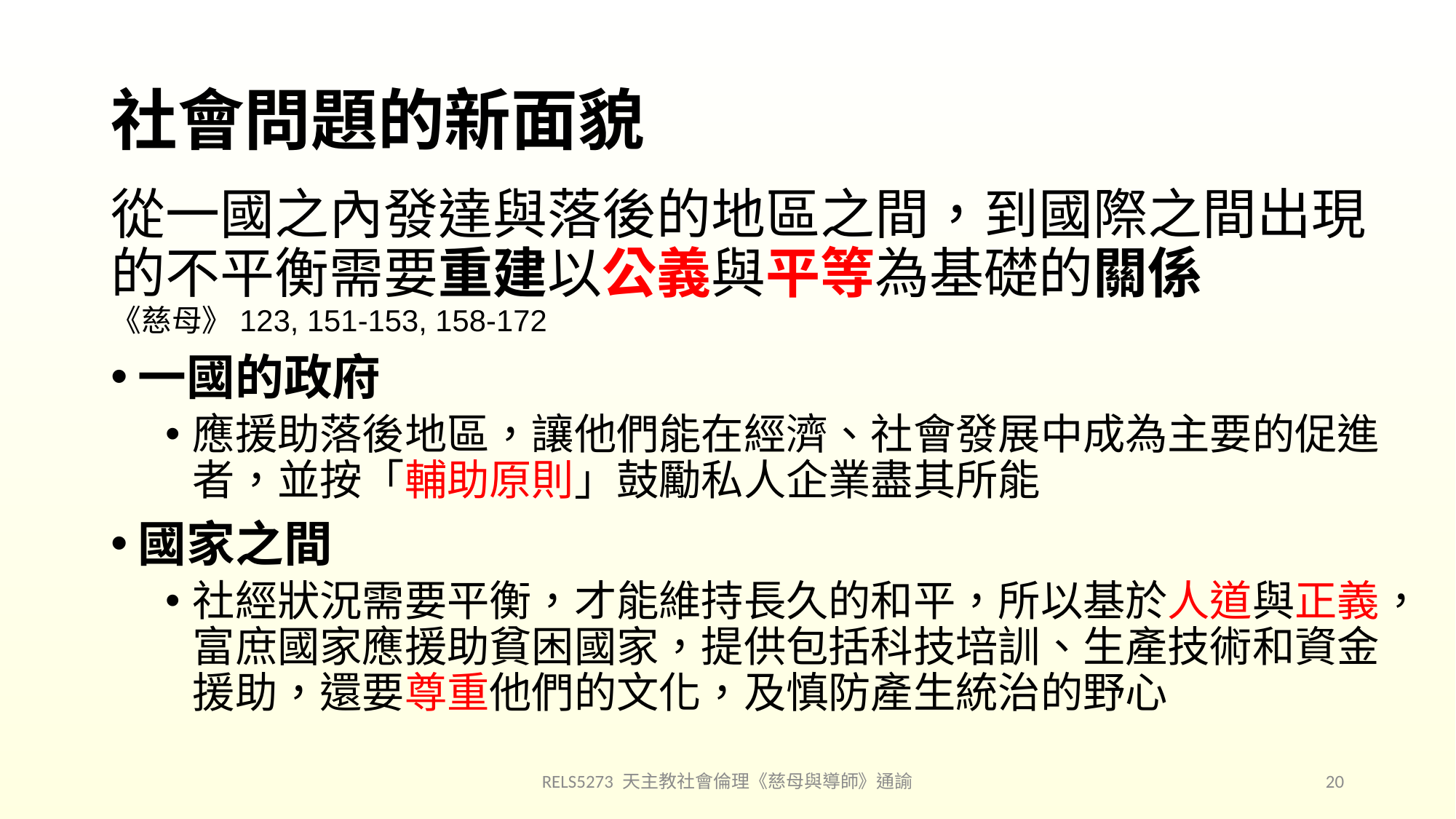

# 社會問題的新面貌
從一國之內發達與落後的地區之間，到國際之間出現的不平衡需要重建以公義與平等為基礎的關係
《慈母》123, 151-153, 158-172
一國的政府
應援助落後地區，讓他們能在經濟、社會發展中成為主要的促進者，並按「輔助原則」鼓勵私人企業盡其所能
國家之間
社經狀況需要平衡，才能維持長久的和平，所以基於人道與正義，富庶國家應援助貧困國家，提供包括科技培訓、生產技術和資金援助，還要尊重他們的文化，及慎防產生統治的野心
RELS5273 天主教社會倫理《慈母與導師》通諭
20